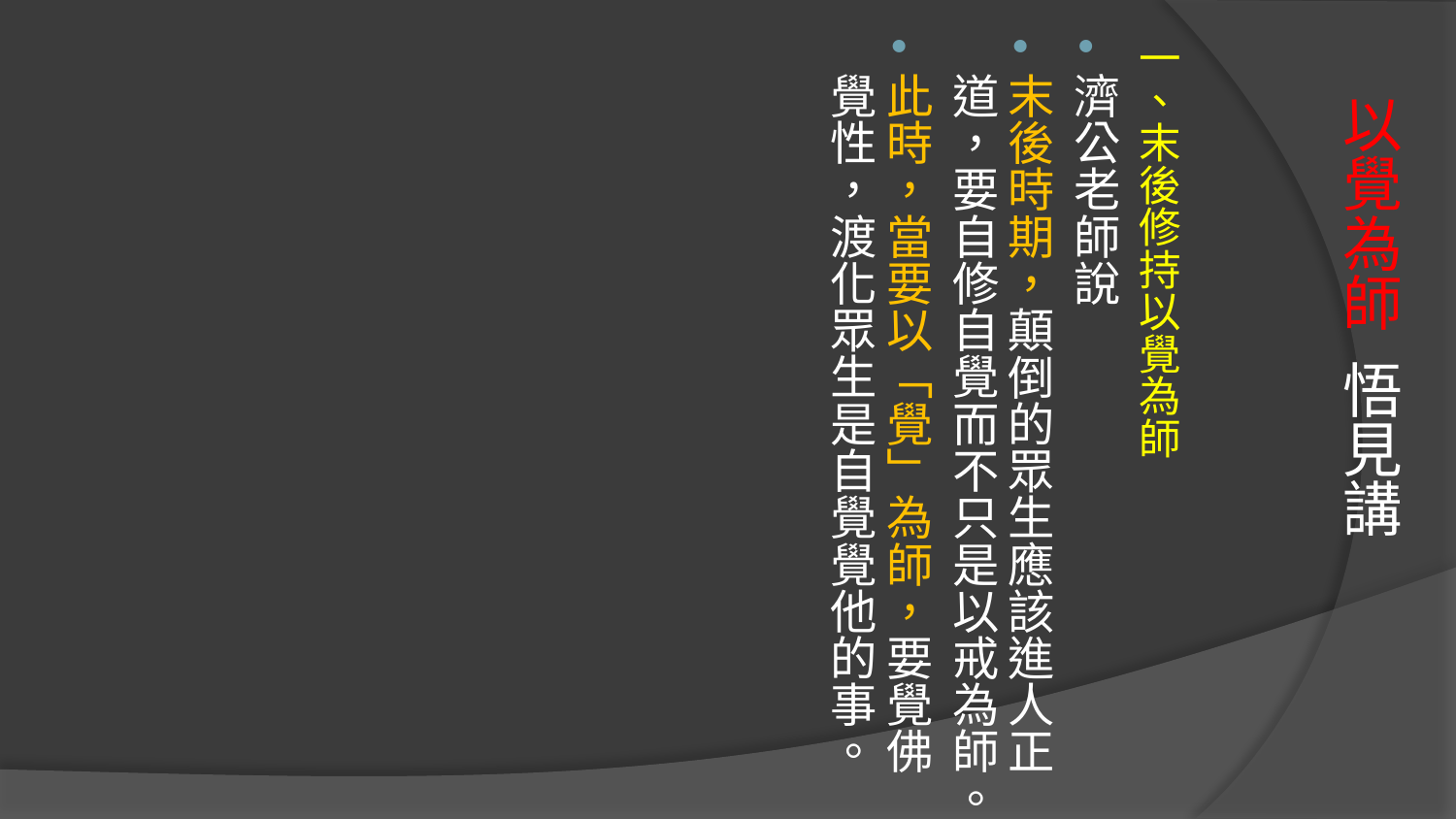

一、末後修持以覺為師
濟公老師說
末後時期，顛倒的眾生應該進人正道，要自修自覺而不只是以戒為師。
此時，當要以「覺」為師，要覺佛覺性，渡化眾生是自覺覺他的事。

# 以覺為師  悟見講